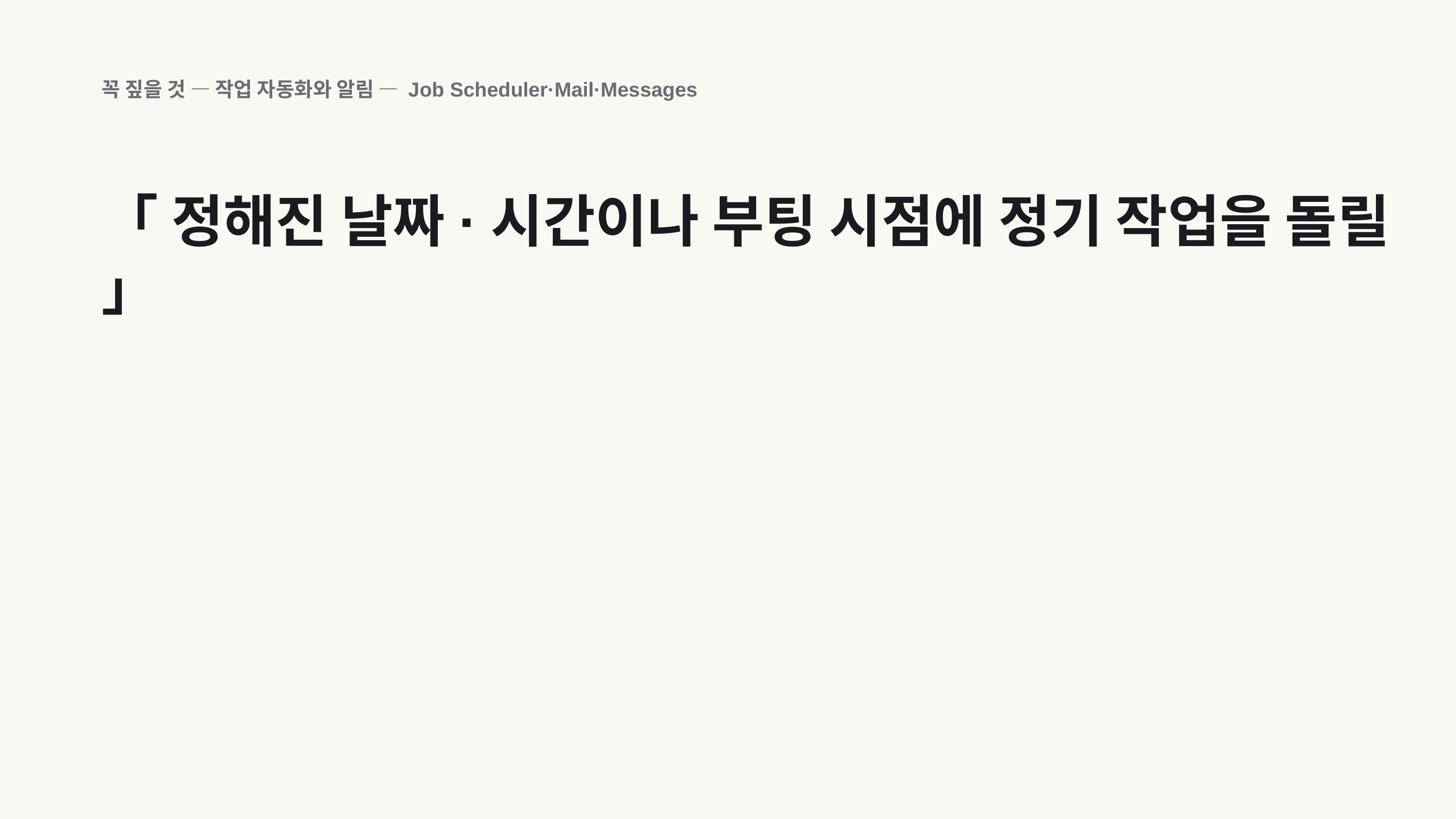

꼭 짚을 것 — 작업 자동화와 알림 — Job Scheduler·Mail·Messages
「 정해진 날짜·시간이나 부팅 시점에 정기 작업을 돌릴 」